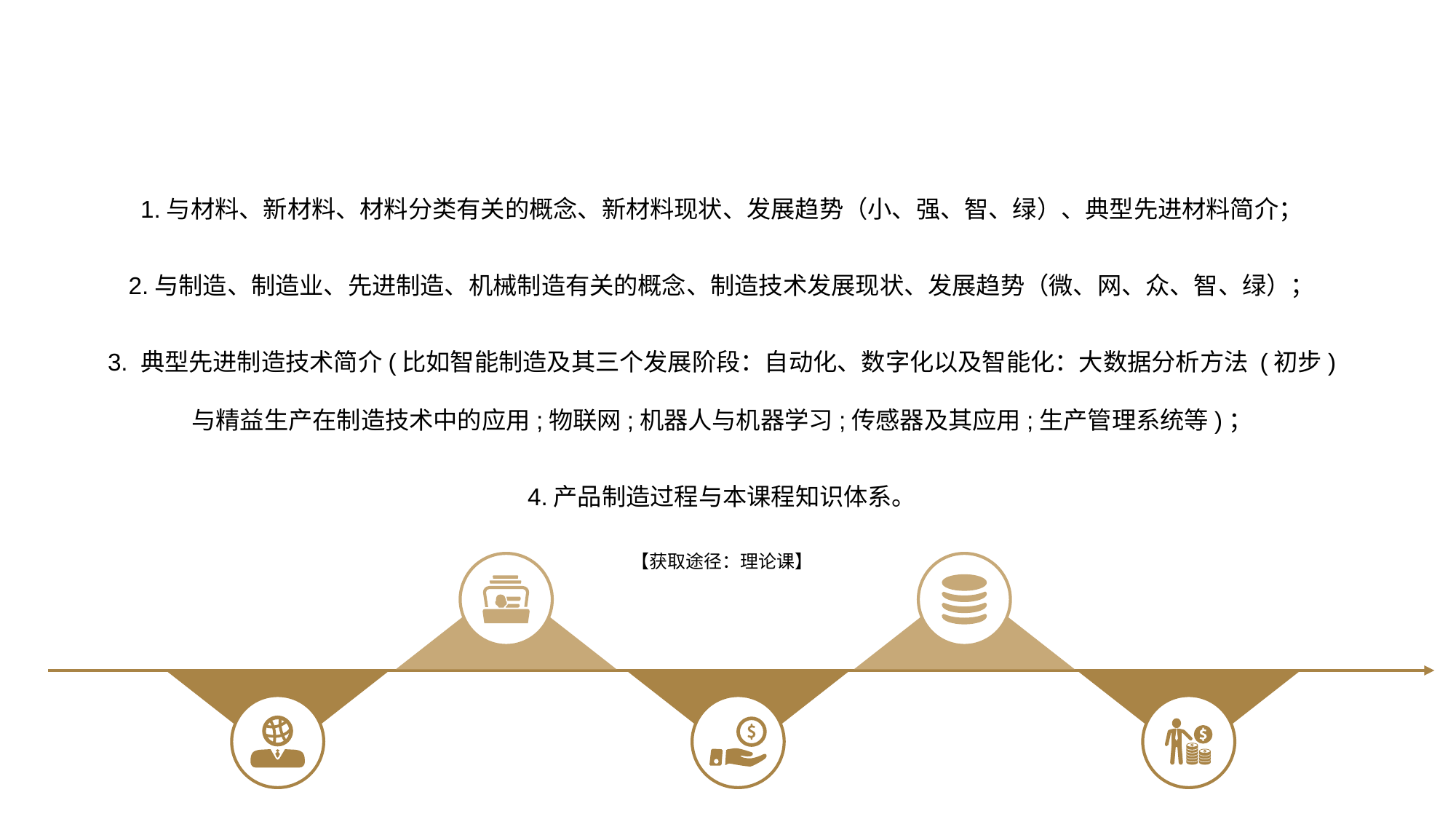

1.与材料、新材料、材料分类有关的概念、新材料现状、发展趋势（小、强、智、绿）、典型先进材料简介；
2.与制造、制造业、先进制造、机械制造有关的概念、制造技术发展现状、发展趋势（微、网、众、智、绿）；
3. 典型先进制造技术简介(比如智能制造及其三个发展阶段：自动化、数字化以及智能化：大数据分析方法 (初步)与精益生产在制造技术中的应用;物联网;机器人与机器学习;传感器及其应用;生产管理系统等)；
4.产品制造过程与本课程知识体系。
【获取途径：理论课】